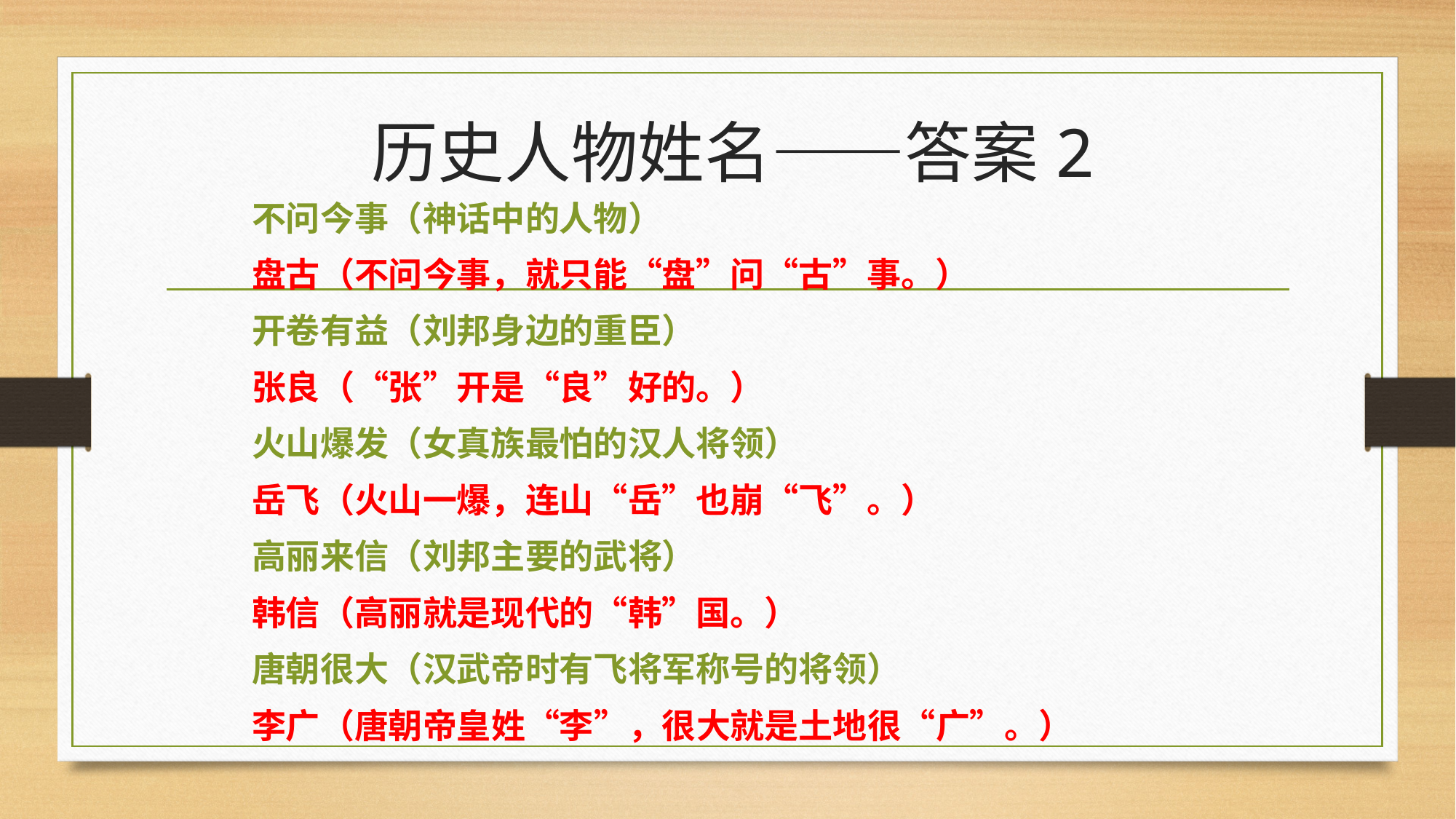

# 历史人物姓名——答案2
不问今事（神话中的人物）
盘古（不问今事，就只能“盘”问“古”事。）
开卷有益（刘邦身边的重臣）
张良（“张”开是“良”好的。）
火山爆发（女真族最怕的汉人将领）
岳飞（火山一爆，连山“岳”也崩“飞”。）
高丽来信（刘邦主要的武将）
韩信（高丽就是现代的“韩”国。）
唐朝很大（汉武帝时有飞将军称号的将领）
李广（唐朝帝皇姓“李”，很大就是土地很“广”。）